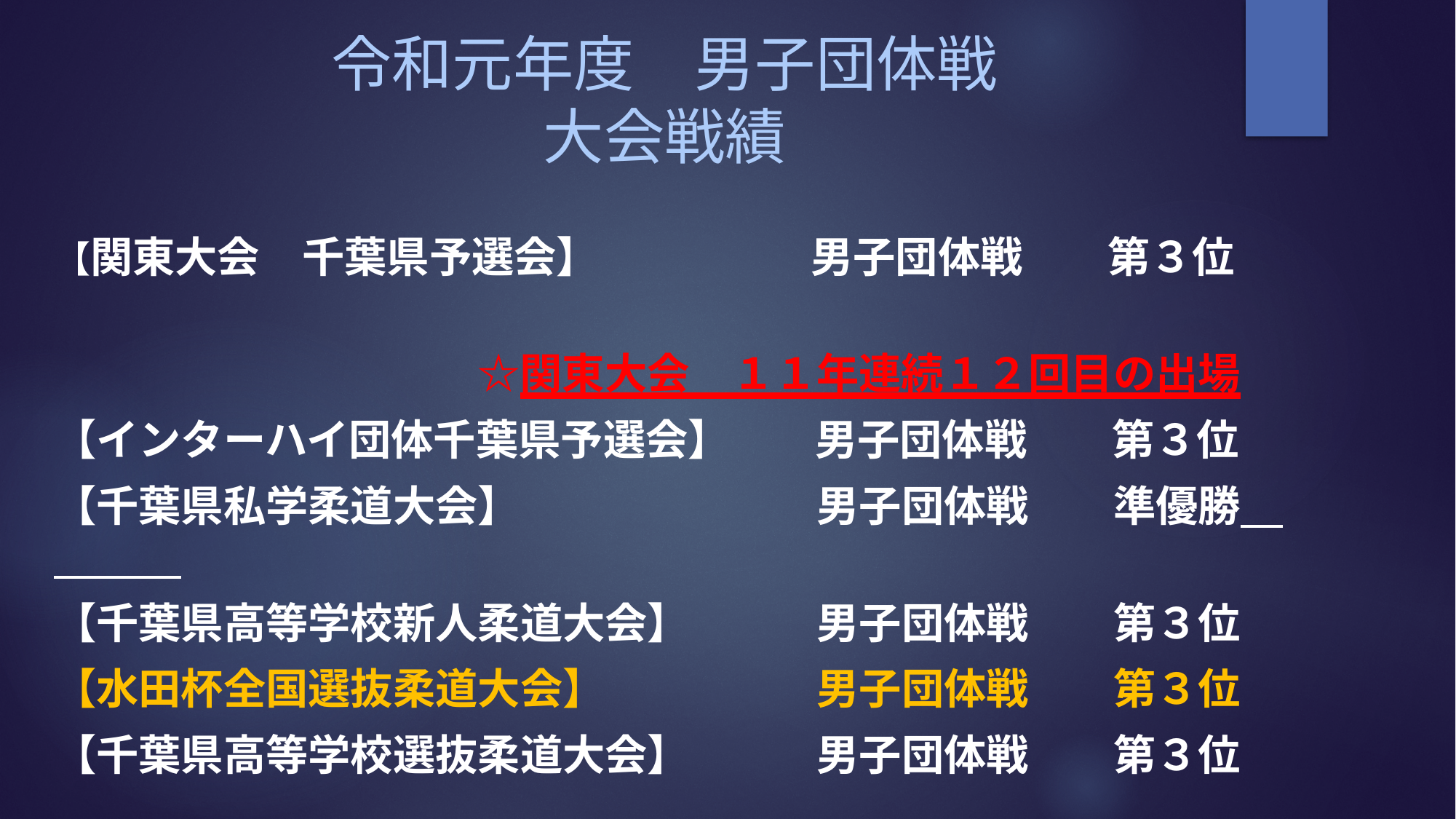

# 令和元年度　男子団体戦 大会戦績

【関東大会　千葉県予選会】　　　　　男子団体戦　　第３位
　　　　　　　　　　☆関東大会　１１年連続１２回目の出場
【インターハイ団体千葉県予選会】　　男子団体戦　　第３位
【千葉県私学柔道大会】　　　　　　　男子団体戦　　準優勝
【千葉県高等学校新人柔道大会】　　　男子団体戦　　第３位
【水田杯全国選抜柔道大会】　　　　　男子団体戦　　第３位
【千葉県高等学校選抜柔道大会】　　　男子団体戦　　第３位